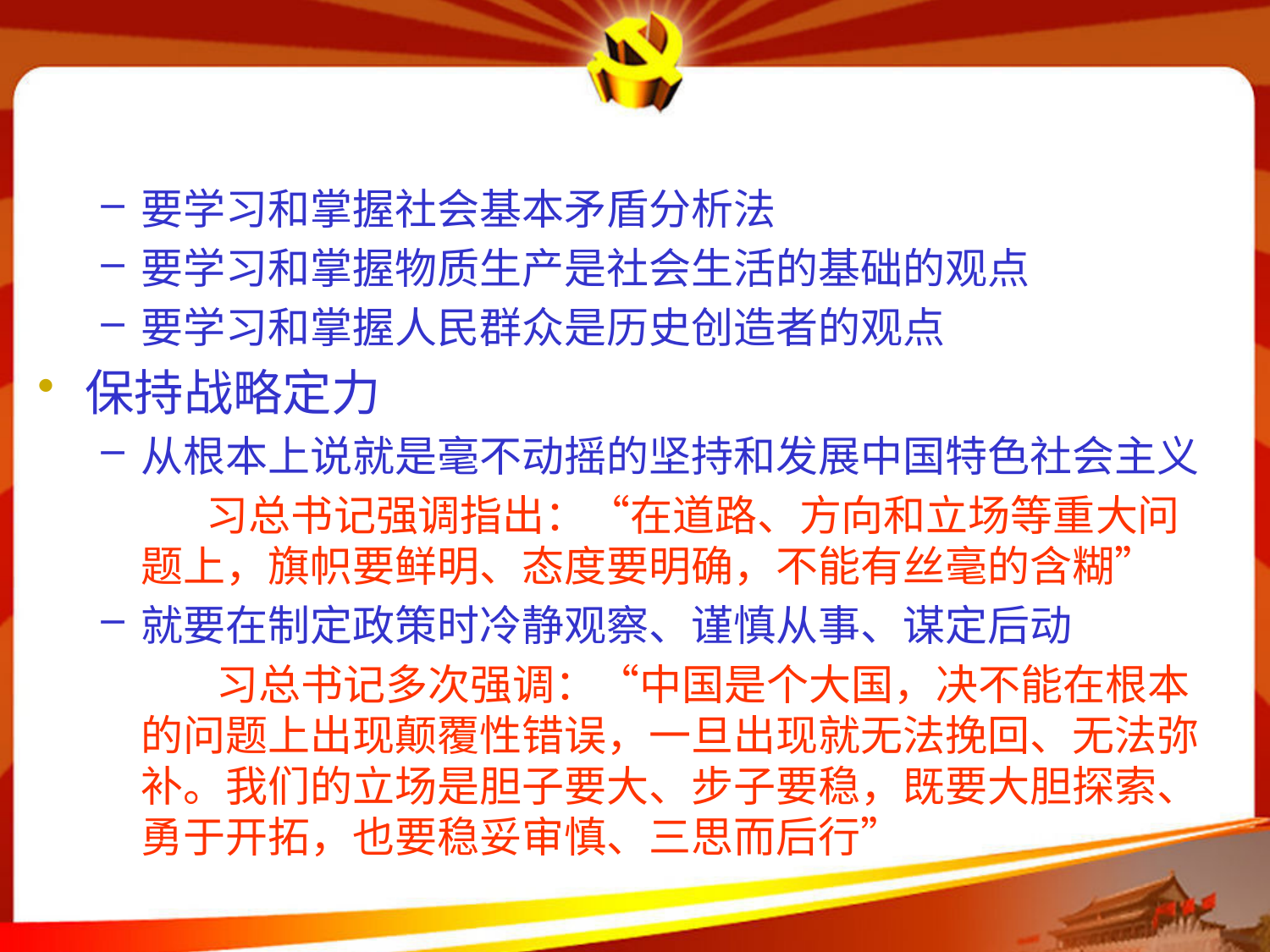

#
要学习和掌握社会基本矛盾分析法
要学习和掌握物质生产是社会生活的基础的观点
要学习和掌握人民群众是历史创造者的观点
保持战略定力
从根本上说就是毫不动摇的坚持和发展中国特色社会主义
          习总书记强调指出：“在道路、方向和立场等重大问题上，旗帜要鲜明、态度要明确，不能有丝毫的含糊”
就要在制定政策时冷静观察、谨慎从事、谋定后动
           习总书记多次强调：“中国是个大国，决不能在根本的问题上出现颠覆性错误，一旦出现就无法挽回、无法弥补。我们的立场是胆子要大、步子要稳，既要大胆探索、勇于开拓，也要稳妥审慎、三思而后行”